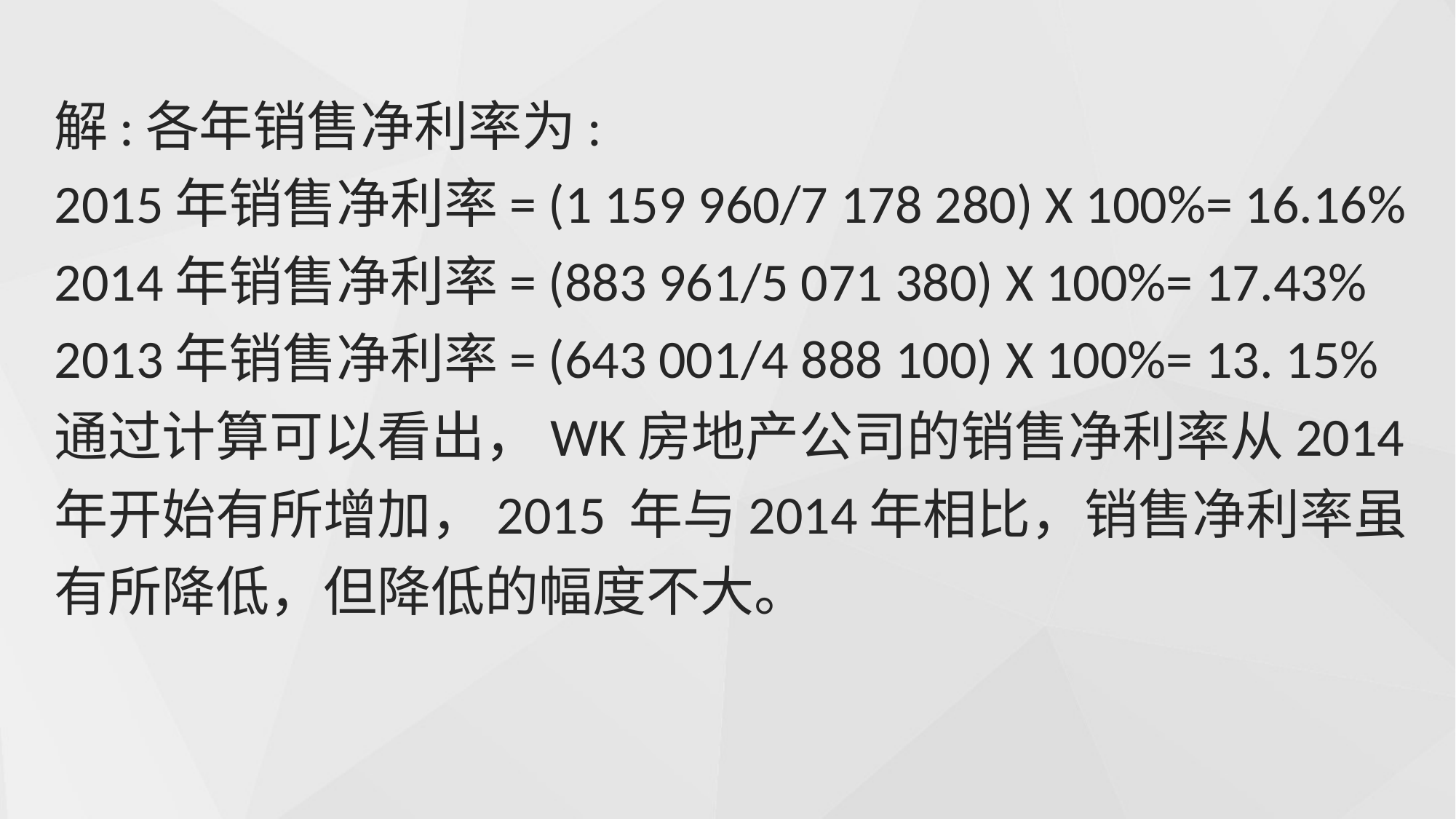

# 解:各年销售净利率为: 2015年销售净利率= (1 159 960/7 178 280) X 100%= 16.16% 2014年销售净利率= (883 961/5 071 380) X 100%= 17.43% 2013年销售净利率= (643 001/4 888 100) X 100%= 13. 15% 通过计算可以看出，WK房地产公司的销售净利率从2014年开始有所增加，2015 年与2014年相比，销售净利率虽有所降低，但降低的幅度不大。